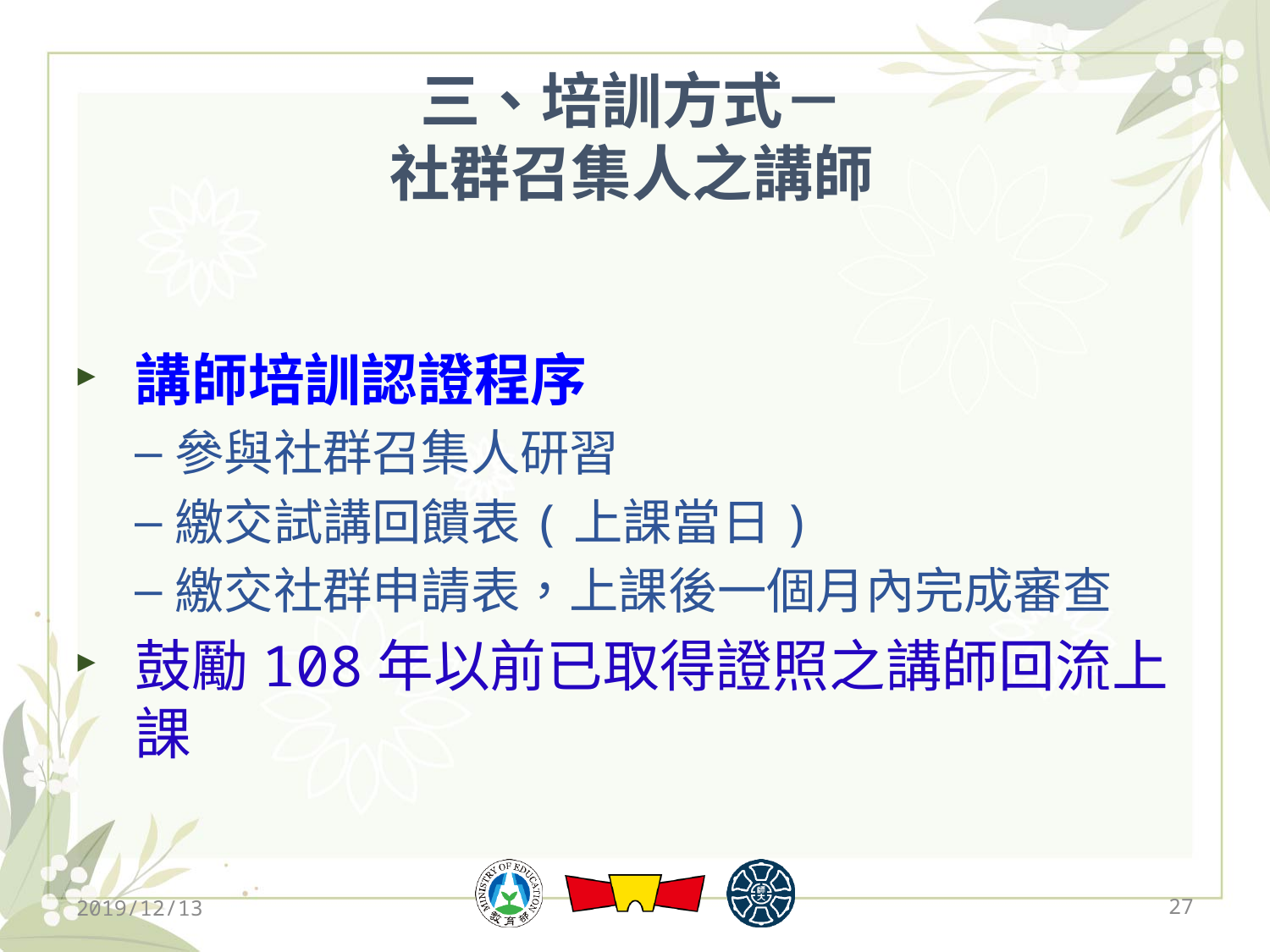

# 三、培訓方式－ 社群召集人之講師

講師培訓認證程序
參與社群召集人研習
繳交試講回饋表(上課當日)
繳交社群申請表，上課後一個月內完成審查
鼓勵108年以前已取得證照之講師回流上課
2019/12/13
27